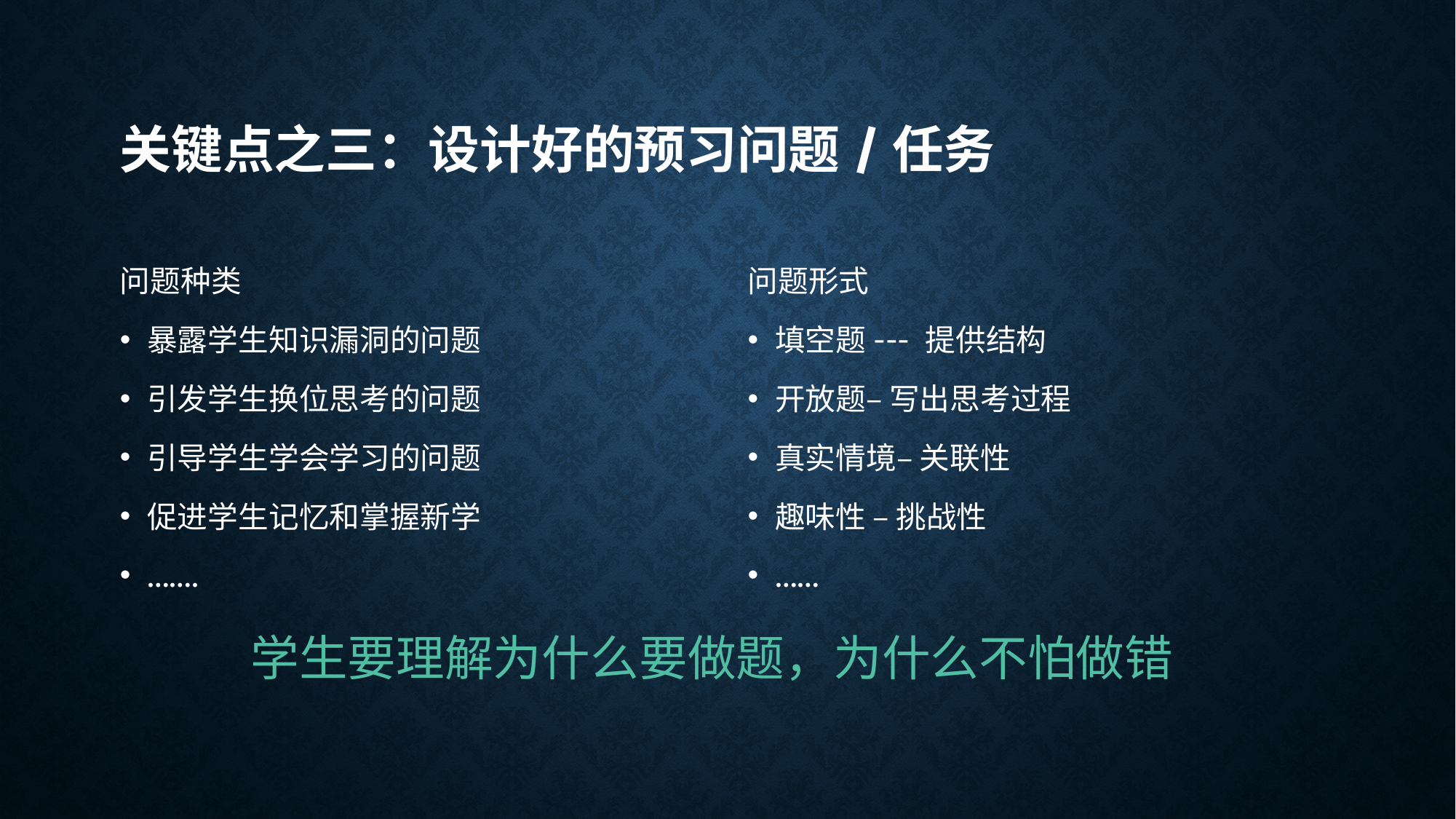

# 关键点之三：设计好的预习问题/任务
问题种类
暴露学生知识漏洞的问题
引发学生换位思考的问题
引导学生学会学习的问题
促进学生记忆和掌握新学
…….

问题形式
填空题--- 提供结构
开放题– 写出思考过程
真实情境– 关联性
趣味性 – 挑战性
……

学生要理解为什么要做题，为什么不怕做错